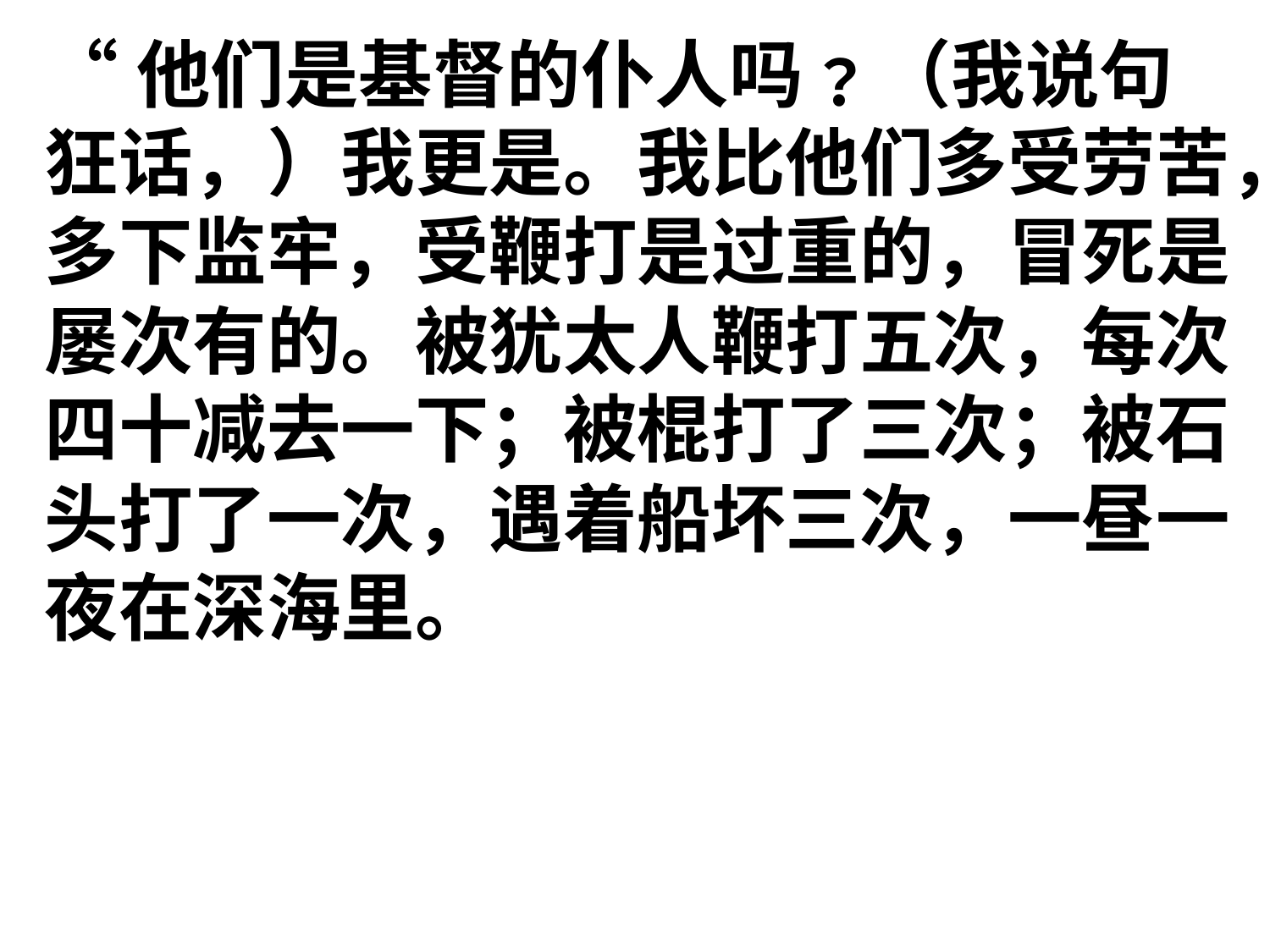

“他们是基督的仆人吗﹖（我说句狂话，）我更是。我比他们多受劳苦，多下监牢，受鞭打是过重的，冒死是屡次有的。被犹太人鞭打五次，每次四十减去一下；被棍打了三次；被石头打了一次，遇着船坏三次，一昼一夜在深海里。